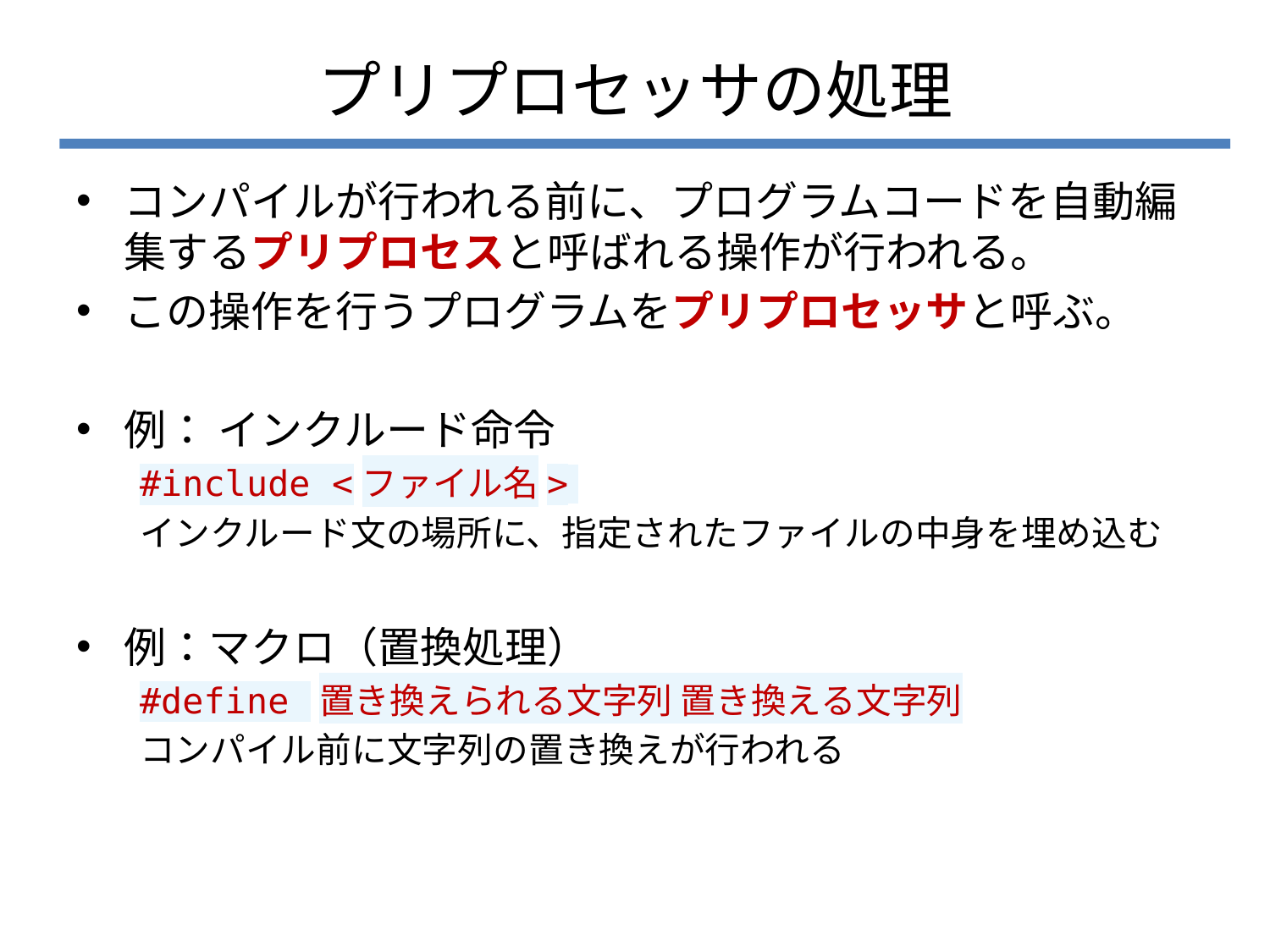

# プリプロセッサの処理
コンパイルが行われる前に、プログラムコードを自動編集するプリプロセスと呼ばれる操作が行われる。
この操作を行うプログラムをプリプロセッサと呼ぶ。

例： インクルード命令
#include <ファイル名>
インクルード文の場所に、指定されたファイルの中身を埋め込む

例：マクロ（置換処理）
#define 置き換えられる文字列 置き換える文字列
コンパイル前に文字列の置き換えが行われる